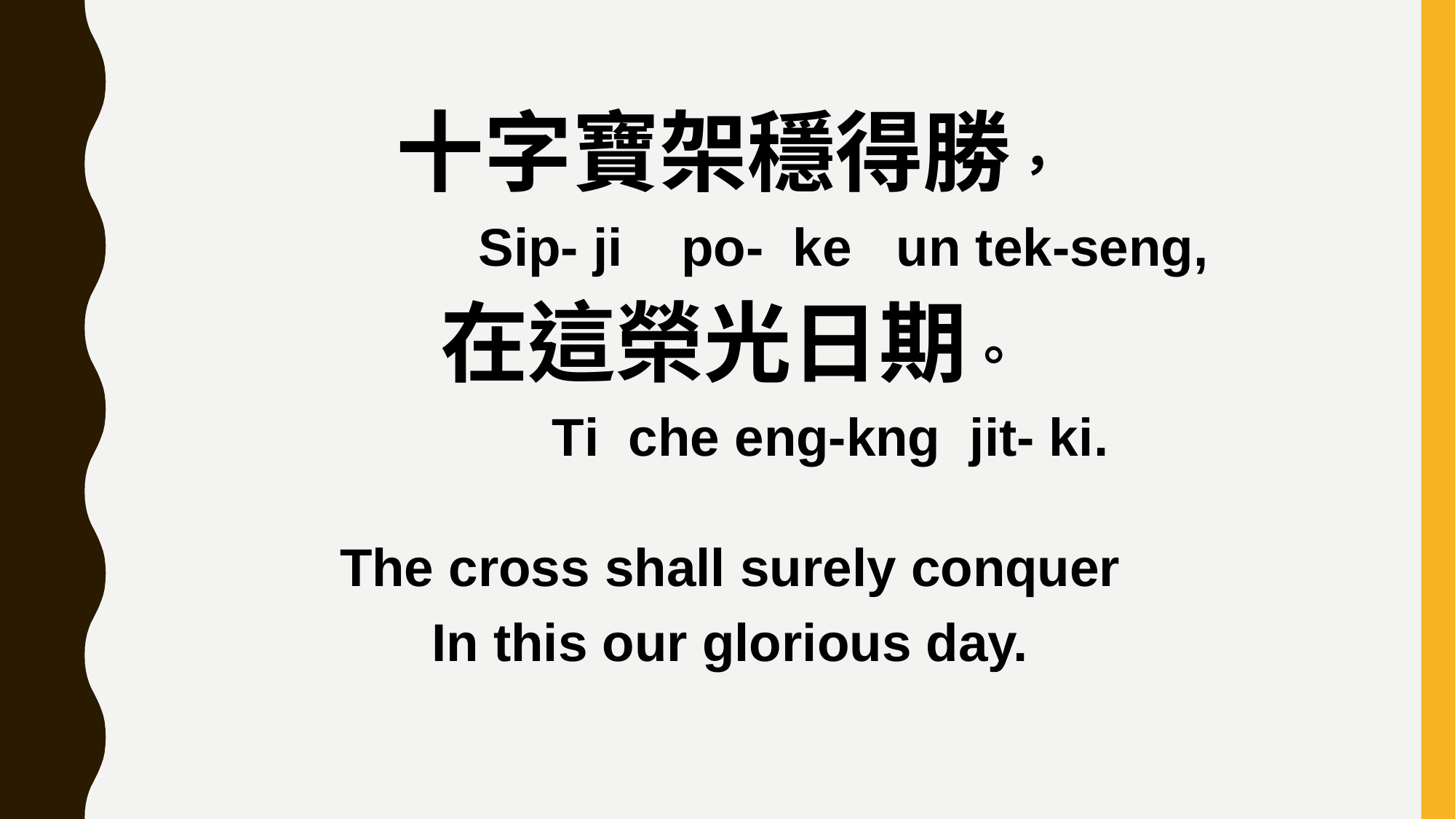

十字寶架穩得勝，
                   Sip- ji    po-  ke   un tek-seng,
在這榮光日期。
                        Ti  che eng-kng  jit- ki.

The cross shall surely conquer
In this our glorious day.